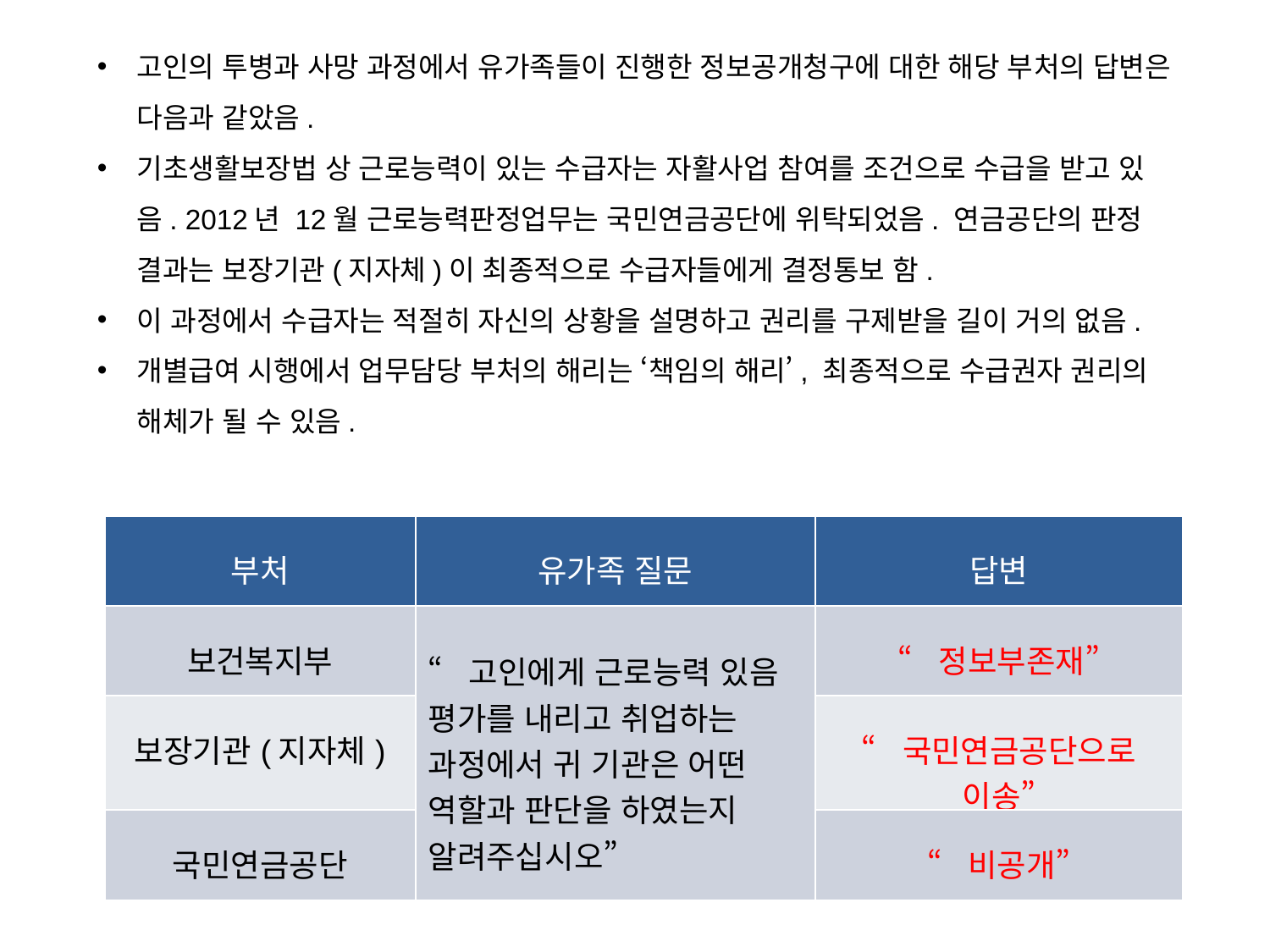

고인의 투병과 사망 과정에서 유가족들이 진행한 정보공개청구에 대한 해당 부처의 답변은 다음과 같았음.
기초생활보장법 상 근로능력이 있는 수급자는 자활사업 참여를 조건으로 수급을 받고 있음. 2012년 12월 근로능력판정업무는 국민연금공단에 위탁되었음. 연금공단의 판정 결과는 보장기관(지자체)이 최종적으로 수급자들에게 결정통보 함.
이 과정에서 수급자는 적절히 자신의 상황을 설명하고 권리를 구제받을 길이 거의 없음.
개별급여 시행에서 업무담당 부처의 해리는 ‘책임의 해리’, 최종적으로 수급권자 권리의 해체가 될 수 있음.
| 부처 | 유가족 질문 | 답변 |
| --- | --- | --- |
| 보건복지부 | “고인에게 근로능력 있음 평가를 내리고 취업하는 과정에서 귀 기관은 어떤 역할과 판단을 하였는지 알려주십시오” | “정보부존재” |
| 보장기관(지자체) |  | “국민연금공단으로 이송” |
| 국민연금공단 |  | “비공개” |